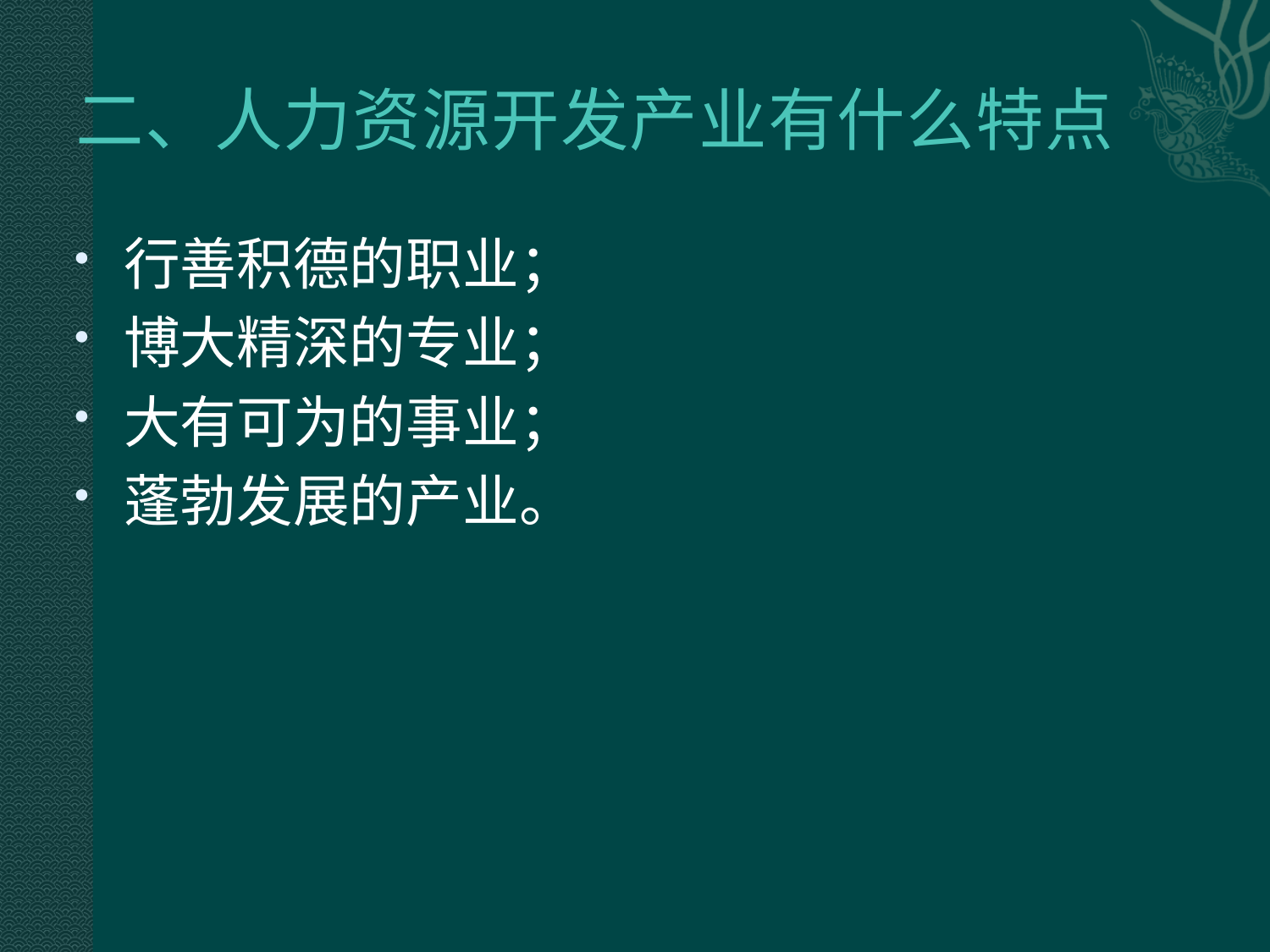

# 二、人力资源开发产业有什么特点
行善积德的职业；
博大精深的专业；
大有可为的事业；
蓬勃发展的产业。